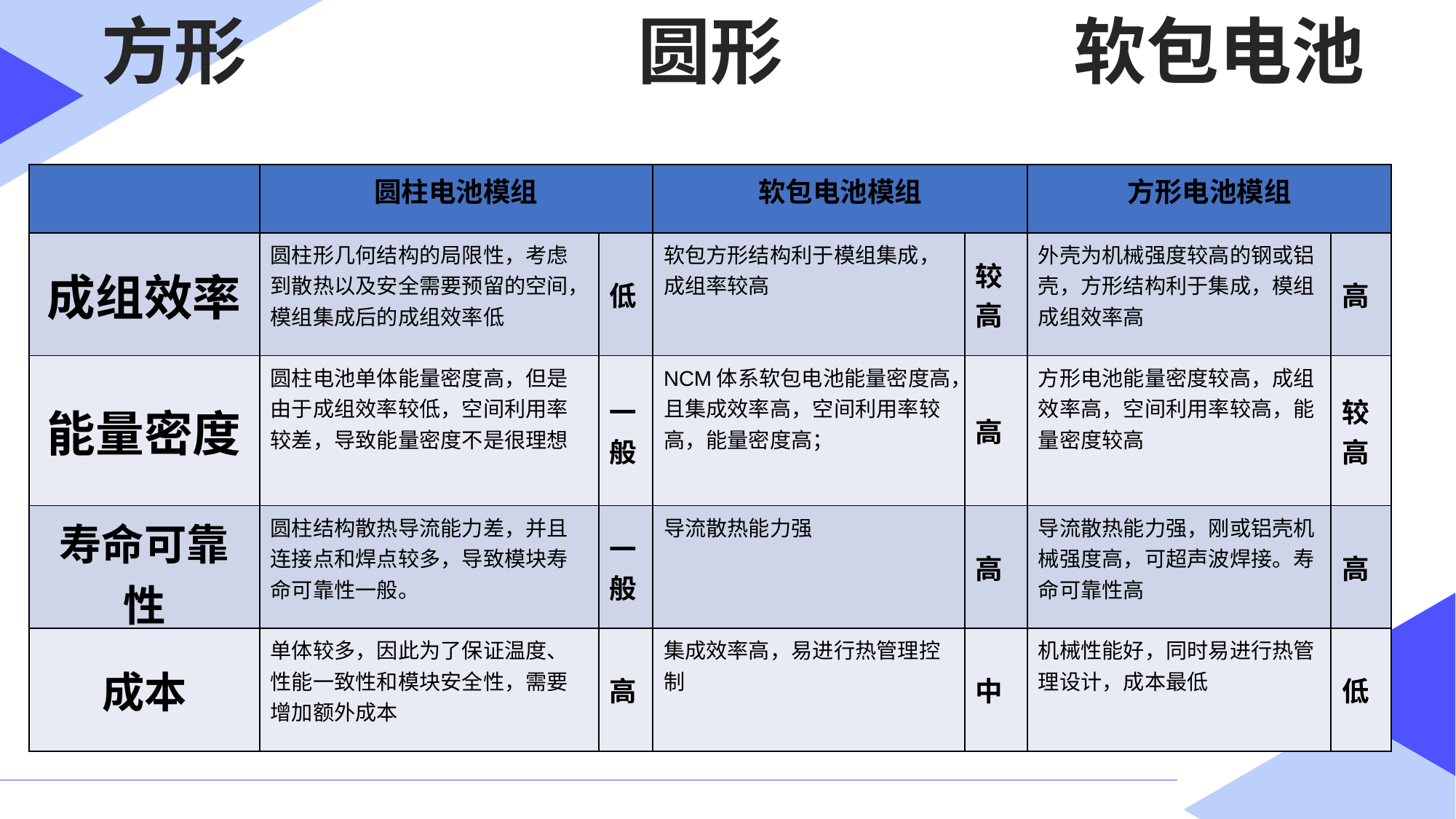

方形
圆形
软包电池
|  | 圆柱电池模组 |  | 软包电池模组 |  | 方形电池模组 |  |
| --- | --- | --- | --- | --- | --- | --- |
| 成组效率 | 圆柱形几何结构的局限性，考虑到散热以及安全需要预留的空间，模组集成后的成组效率低 | 低 | 软包方形结构利于模组集成，成组率较高 | 较高 | 外壳为机械强度较高的钢或铝壳，方形结构利于集成，模组成组效率高 | 高 |
| 能量密度 | 圆柱电池单体能量密度高，但是由于成组效率较低，空间利用率较差，导致能量密度不是很理想 | 一般 | NCM体系软包电池能量密度高，且集成效率高，空间利用率较高，能量密度高； | 高 | 方形电池能量密度较高，成组效率高，空间利用率较高，能量密度较高 | 较高 |
| 寿命可靠性 | 圆柱结构散热导流能力差，并且连接点和焊点较多，导致模块寿命可靠性一般。 | 一般 | 导流散热能力强 | 高 | 导流散热能力强，刚或铝壳机械强度高，可超声波焊接。寿命可靠性高 | 高 |
| 成本 | 单体较多，因此为了保证温度、性能一致性和模块安全性，需要增加额外成本 | 高 | 集成效率高，易进行热管理控制 | 中 | 机械性能好，同时易进行热管理设计，成本最低 | 低 |